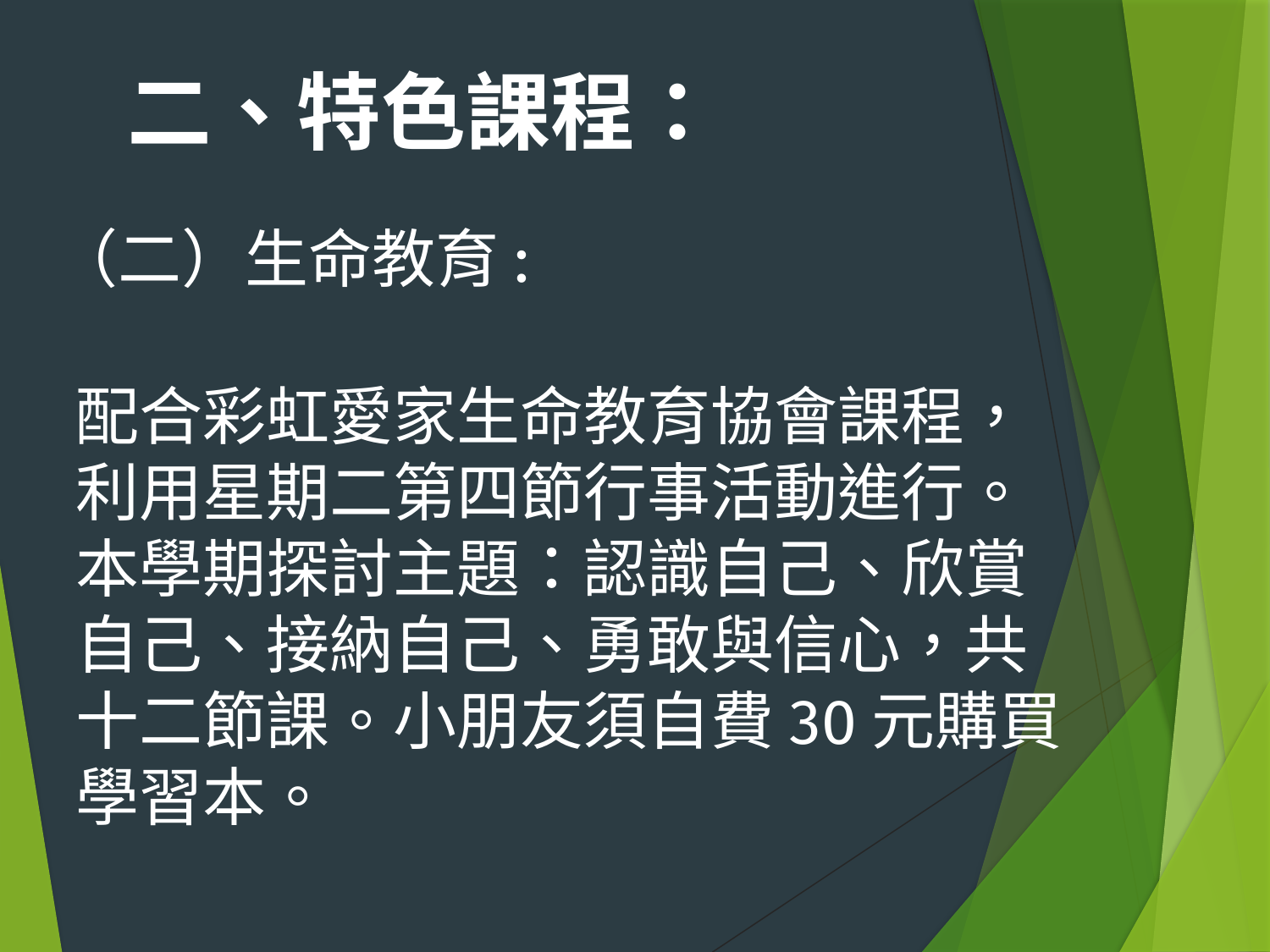

二、特色課程：
（二）生命教育:
配合彩虹愛家生命教育協會課程，利用星期二第四節行事活動進行。
本學期探討主題：認識自己、欣賞自己、接納自己、勇敢與信心，共十二節課。小朋友須自費30元購買學習本。